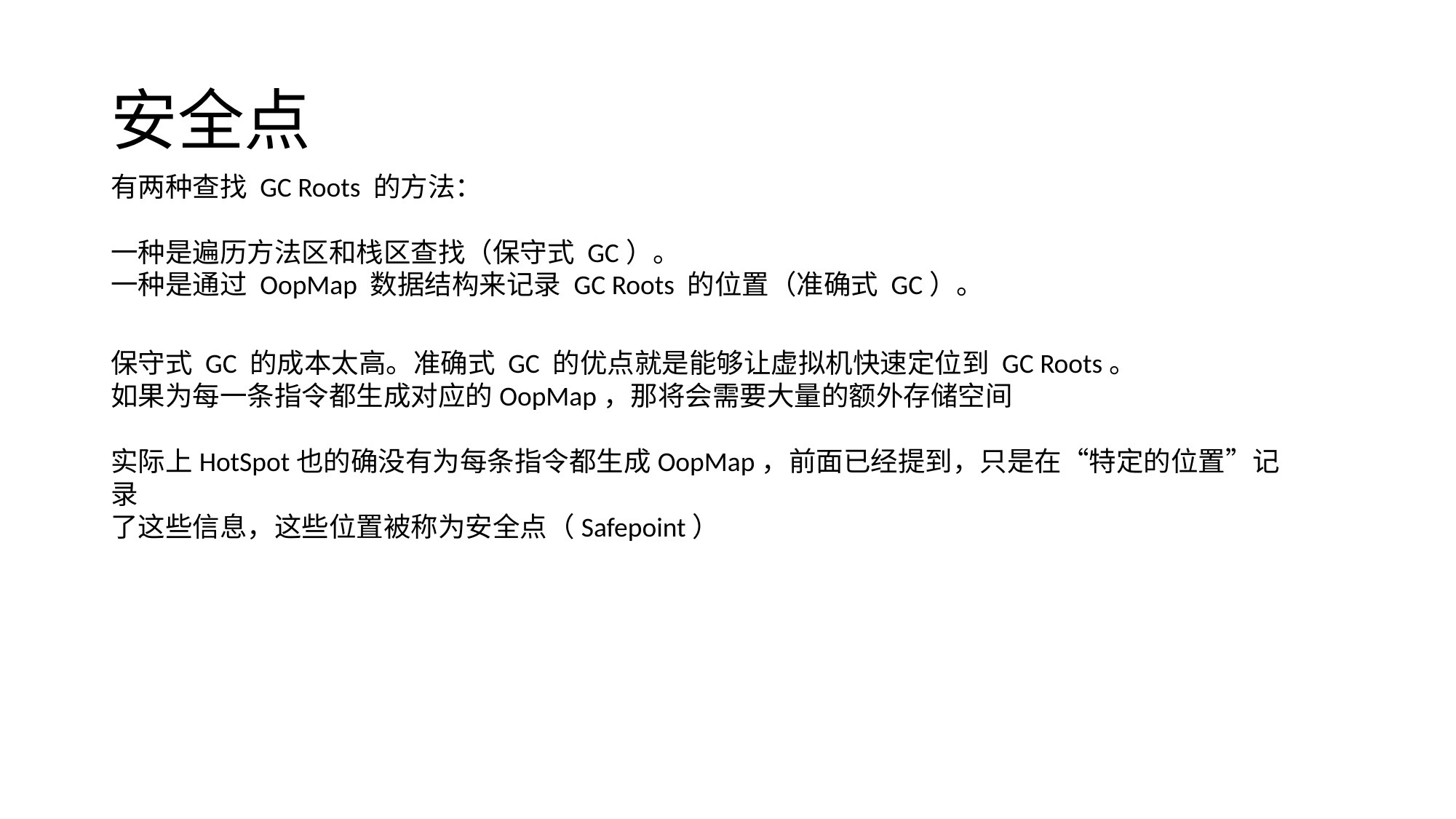

# 安全点
有两种查找 GC Roots 的方法：

一种是遍历方法区和栈区查找（保守式 GC）。
一种是通过 OopMap 数据结构来记录 GC Roots 的位置（准确式 GC）。
保守式 GC 的成本太高。准确式 GC 的优点就是能够让虚拟机快速定位到 GC Roots。
如果为每一条指令都生成对应的OopMap，那将会需要大量的额外存储空间

实际上HotSpot也的确没有为每条指令都生成OopMap，前面已经提到，只是在“特定的位置”记录
了这些信息，这些位置被称为安全点（Safepoint）